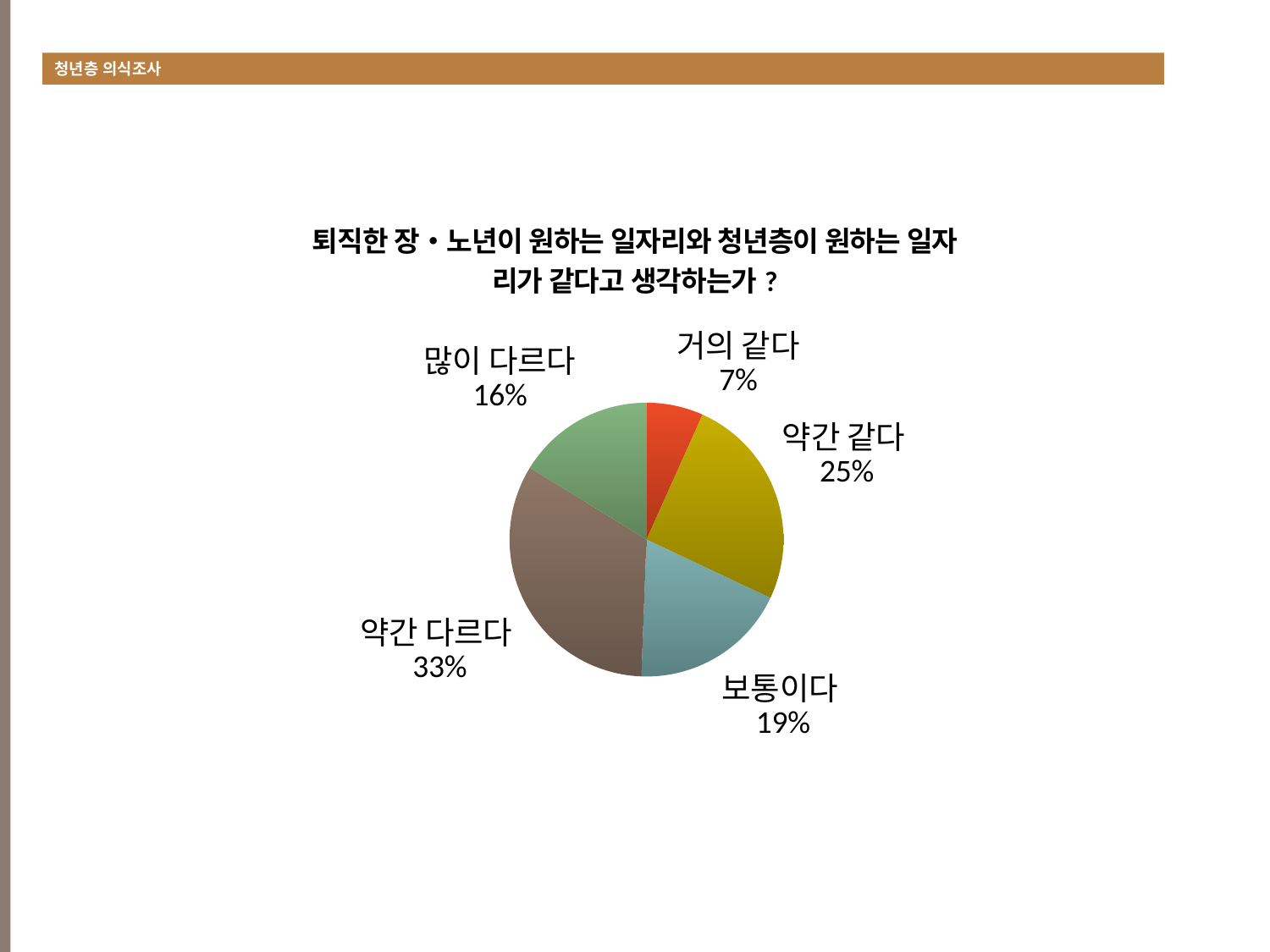

청년층 의식조사

#

### Chart:

| Category | 퇴직한 장・노년이 원하는 일자리와 청년층이 원하는 일자리가 같다고 생각하는가? |
|---|---|
| 거의 같다 | 17.0 |
| 약간 같다  | 64.0 |
| 보통이다  | 47.0 |
| 약간 다르다  | 84.0 |
| 많이 다르다 | 41.0 |